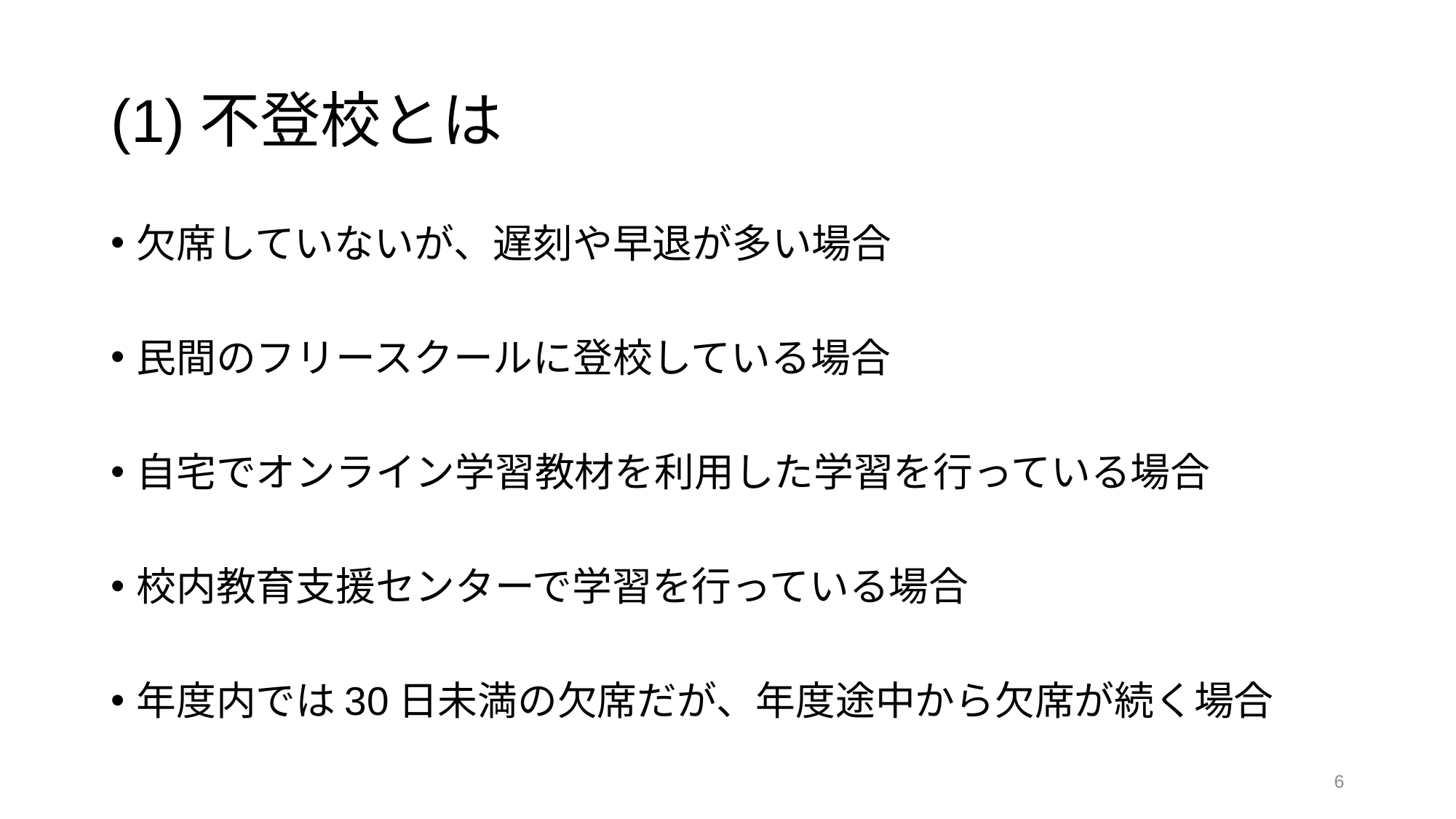

# (1)不登校とは
欠席していないが、遅刻や早退が多い場合

民間のフリースクールに登校している場合

自宅でオンライン学習教材を利用した学習を行っている場合

校内教育支援センターで学習を行っている場合

年度内では30日未満の欠席だが、年度途中から欠席が続く場合
6